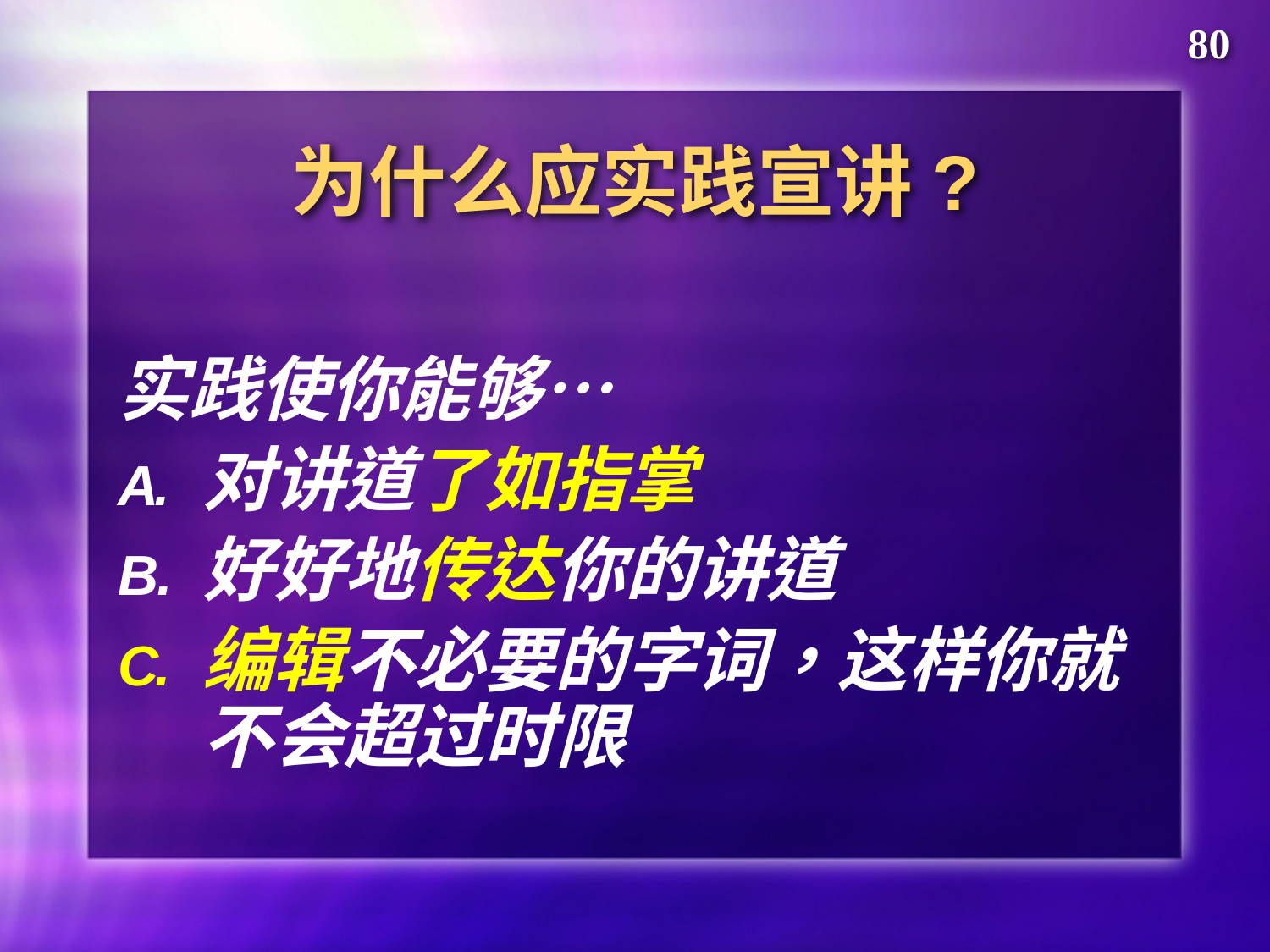

80
# 为什么应实践宣讲?
实践使你能够…
对讲道了如指掌
好好地传达你的讲道
编辑不必要的字词，这样你就不会超过时限